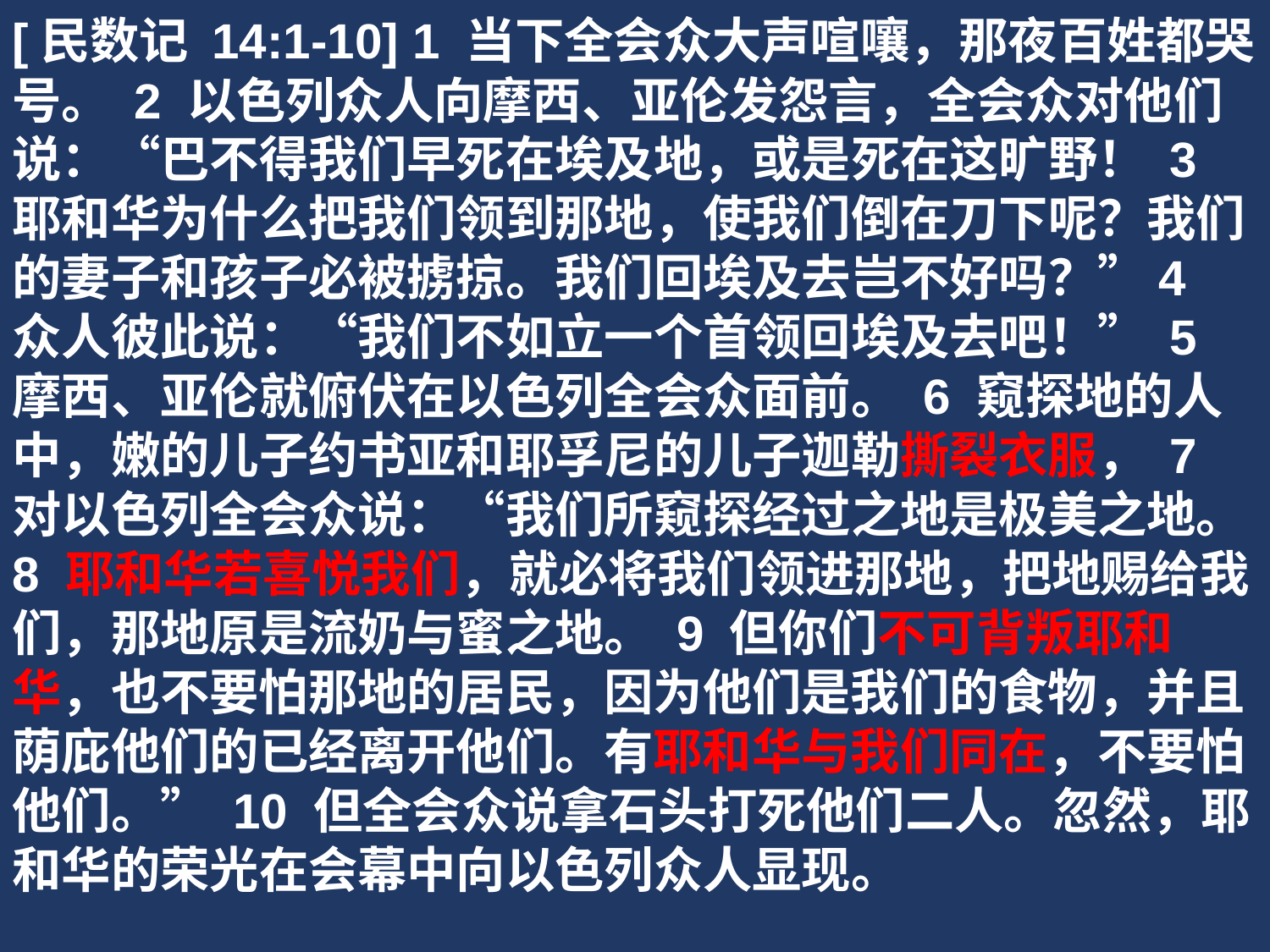

[民数记 14:1-10] 1 当下全会众大声喧嚷，那夜百姓都哭号。 2 以色列众人向摩西、亚伦发怨言，全会众对他们说：“巴不得我们早死在埃及地，或是死在这旷野！ 3 耶和华为什么把我们领到那地，使我们倒在刀下呢？我们的妻子和孩子必被掳掠。我们回埃及去岂不好吗？”4 众人彼此说：“我们不如立一个首领回埃及去吧！” 5 摩西、亚伦就俯伏在以色列全会众面前。 6 窥探地的人中，嫩的儿子约书亚和耶孚尼的儿子迦勒撕裂衣服， 7 对以色列全会众说：“我们所窥探经过之地是极美之地。 8 耶和华若喜悦我们，就必将我们领进那地，把地赐给我们，那地原是流奶与蜜之地。 9 但你们不可背叛耶和华，也不要怕那地的居民，因为他们是我们的食物，并且荫庇他们的已经离开他们。有耶和华与我们同在，不要怕他们。” 10 但全会众说拿石头打死他们二人。忽然，耶和华的荣光在会幕中向以色列众人显现。